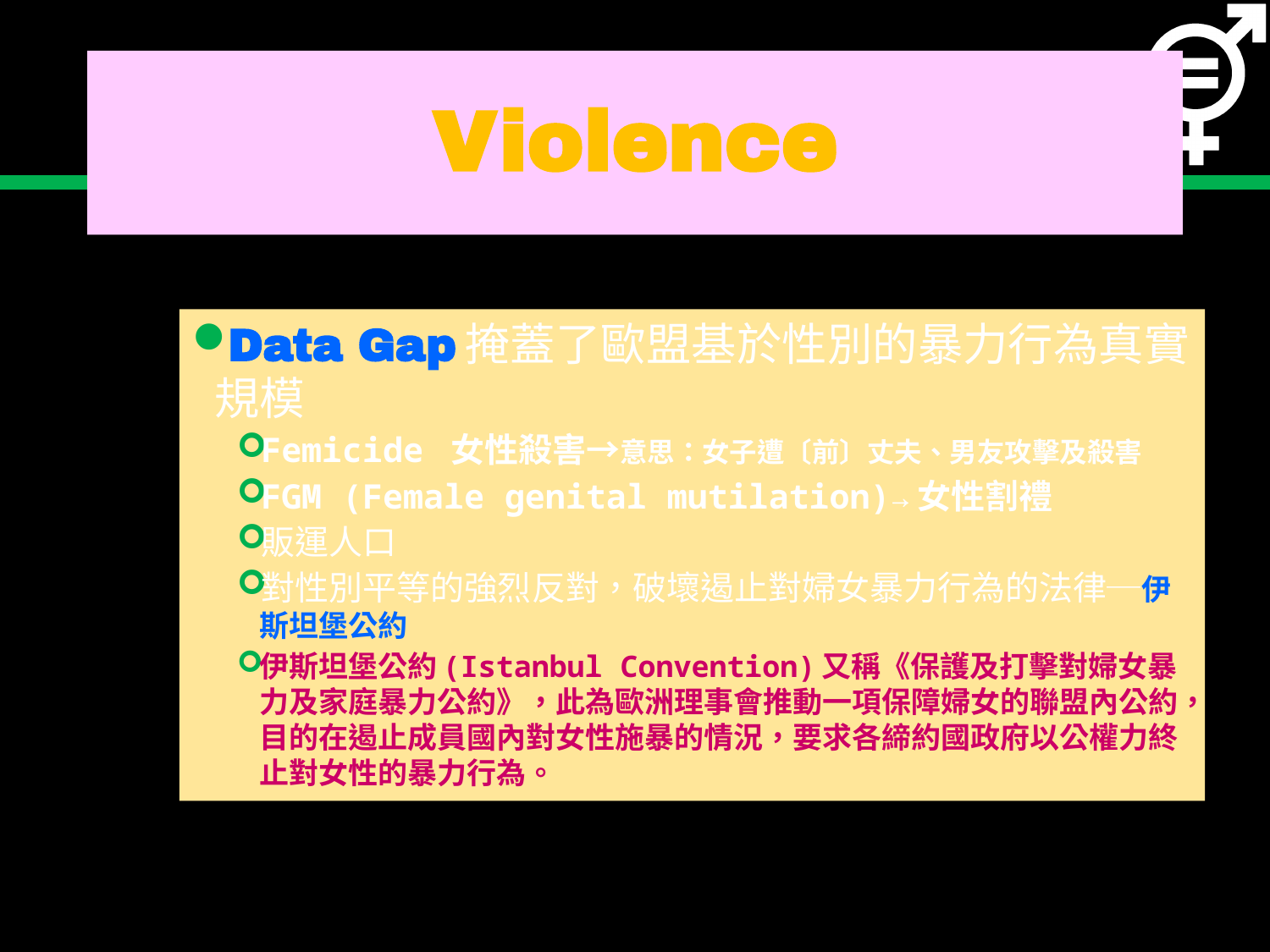

# Violence
Data Gap掩蓋了歐盟基於性別的暴力行為真實規模
Femicide 女性殺害→意思：女子遭〔前〕丈夫、男友攻擊及殺害
FGM (Female genital mutilation)→女性割禮
販運人口
對性別平等的強烈反對，破壞遏止對婦女暴力行為的法律─伊斯坦堡公約
伊斯坦堡公約(Istanbul Convention)又稱《保護及打擊對婦女暴力及家庭暴力公約》，此為歐洲理事會推動一項保障婦女的聯盟內公約，目的在遏止成員國內對女性施暴的情況，要求各締約國政府以公權力終止對女性的暴力行為。